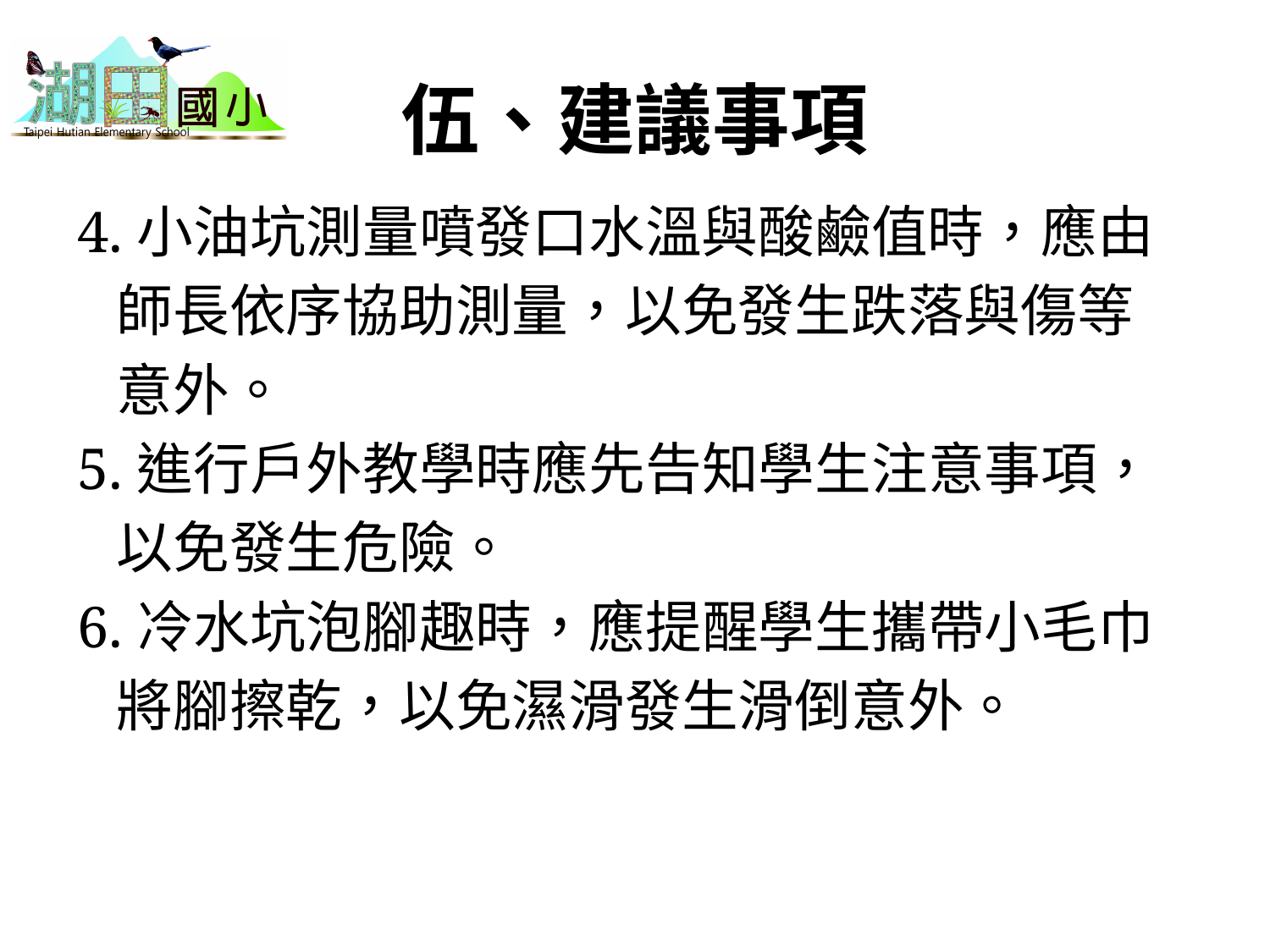

# 伍、建議事項
4.小油坑測量噴發口水溫與酸鹼值時，應由
  師長依序協助測量，以免發生跌落與傷等
  意外。
5.進行戶外教學時應先告知學生注意事項，
  以免發生危險。
6.冷水坑泡腳趣時，應提醒學生攜帶小毛巾
  將腳擦乾，以免濕滑發生滑倒意外。